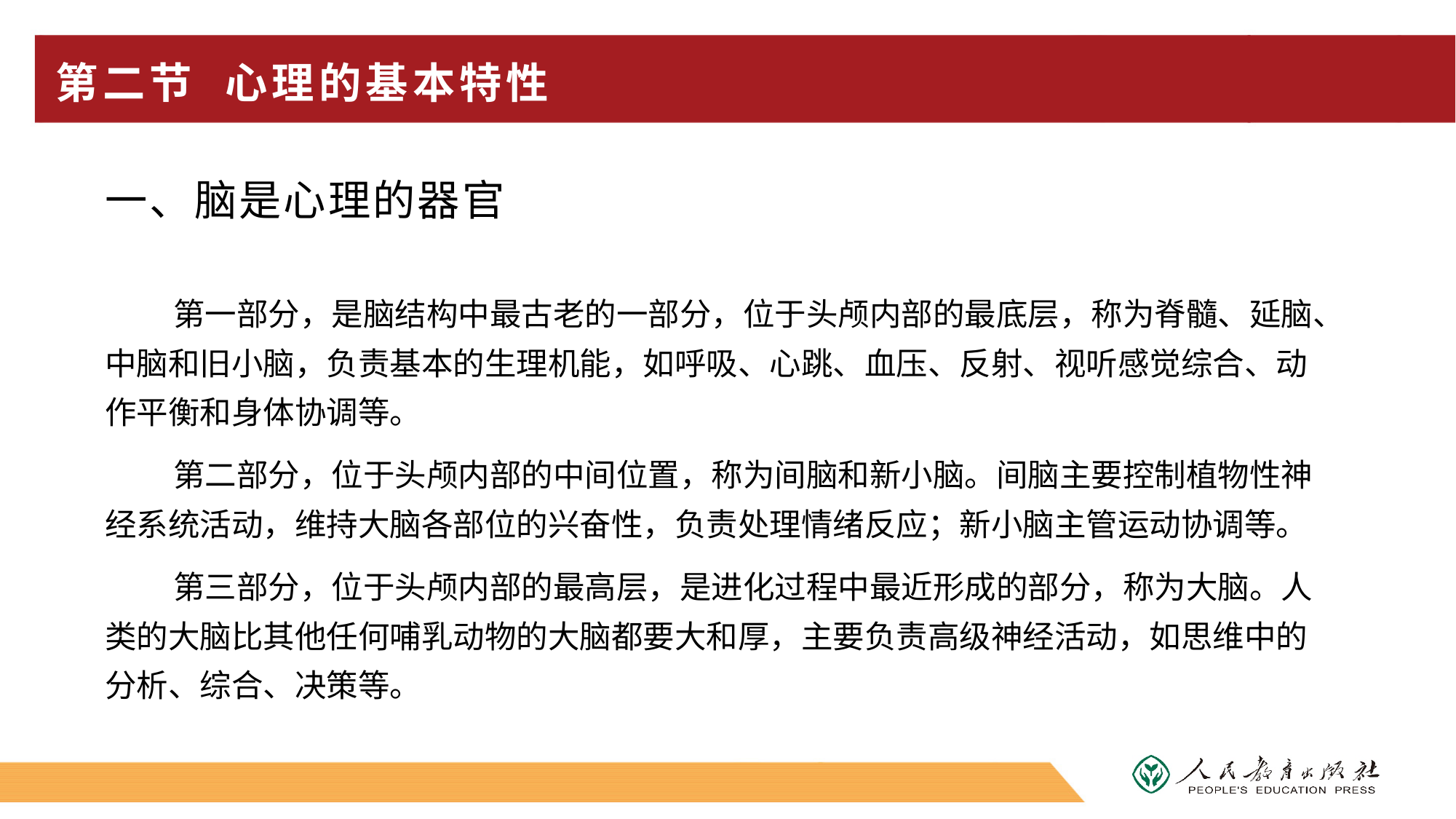

# 第二节  心理的基本特性
一、脑是心理的器官
第一部分，是脑结构中最古老的一部分，位于头颅内部的最底层，称为脊髓、延脑、中脑和旧小脑，负责基本的生理机能，如呼吸、心跳、血压、反射、视听感觉综合、动作平衡和身体协调等。
第二部分，位于头颅内部的中间位置，称为间脑和新小脑。间脑主要控制植物性神经系统活动，维持大脑各部位的兴奋性，负责处理情绪反应；新小脑主管运动协调等。
第三部分，位于头颅内部的最高层，是进化过程中最近形成的部分，称为大脑。人类的大脑比其他任何哺乳动物的大脑都要大和厚，主要负责高级神经活动，如思维中的分析、综合、决策等。